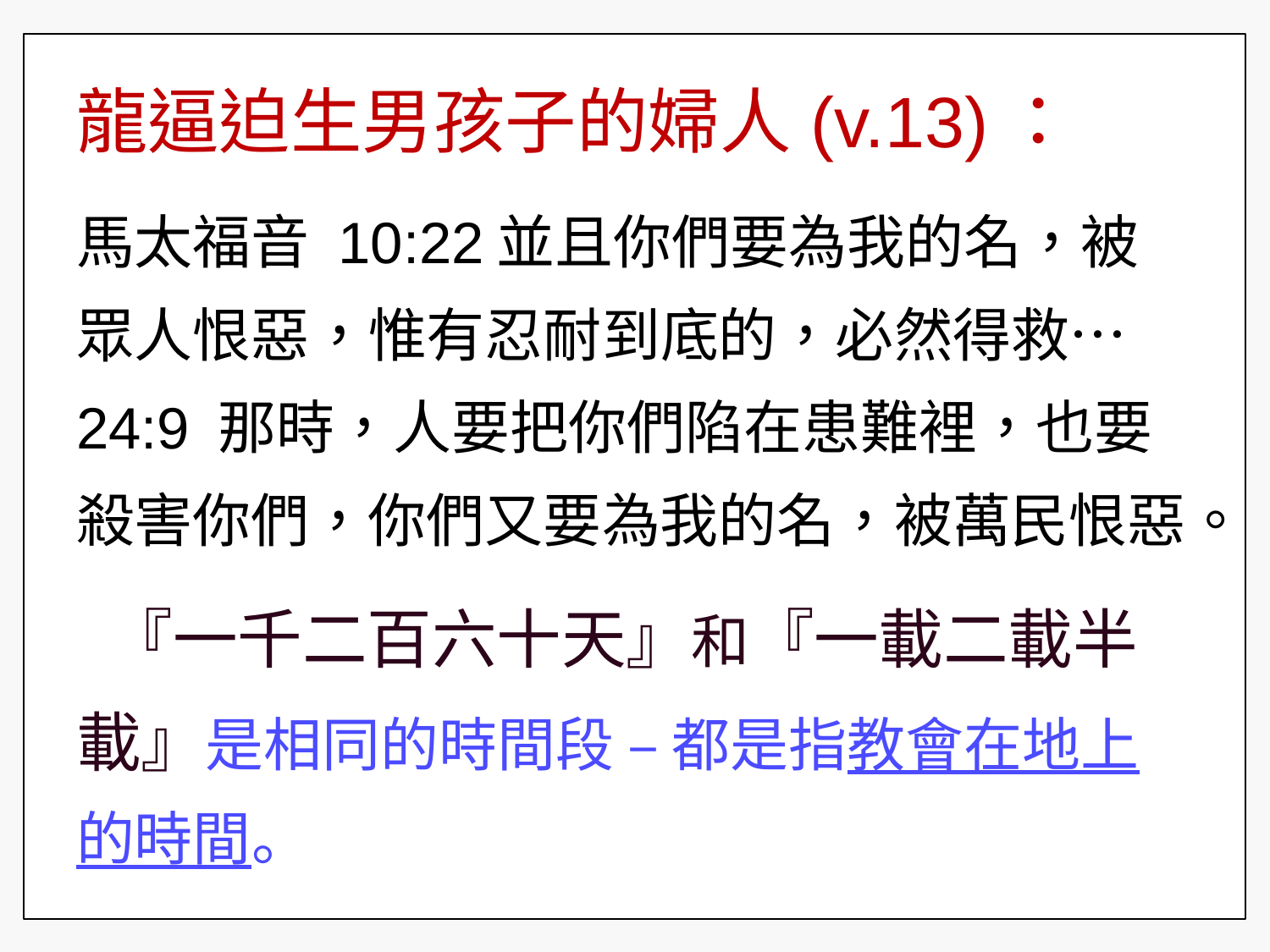

龍逼迫生男孩子的婦人(v.13)：
馬太福音 10:22並且你們要為我的名，被眾人恨惡，惟有忍耐到底的，必然得救…24:9 那時，人要把你們陷在患難裡，也要殺害你們，你們又要為我的名，被萬民恨惡。
 『一千二百六十天』和『一載二載半載』是相同的時間段 – 都是指教會在地上的時間。